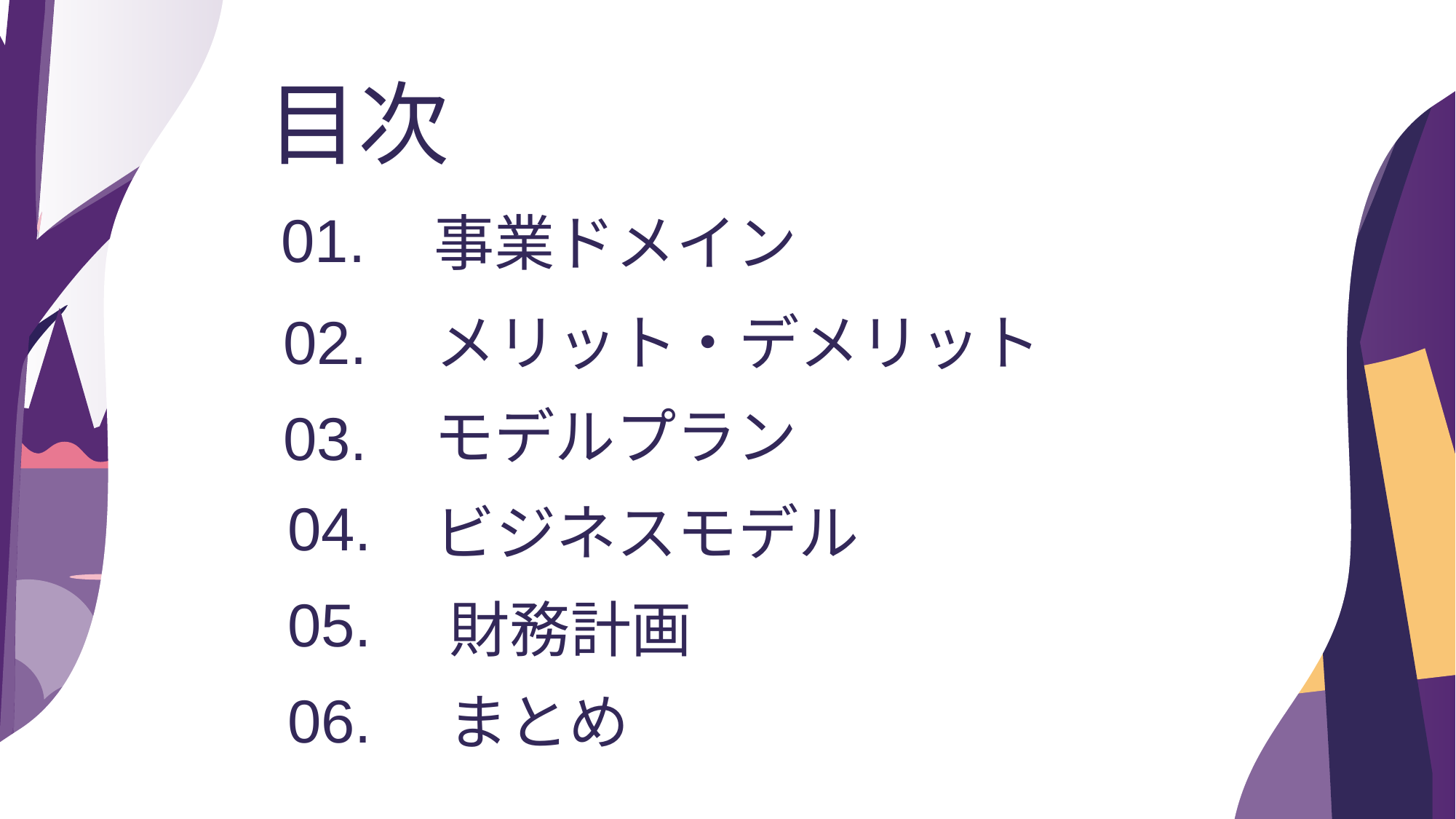

目次
事業ドメイン
# 01.
02.
メリット・デメリット
モデルプラン
03.
ビジネスモデル
04.
05.
財務計画
06.
まとめ